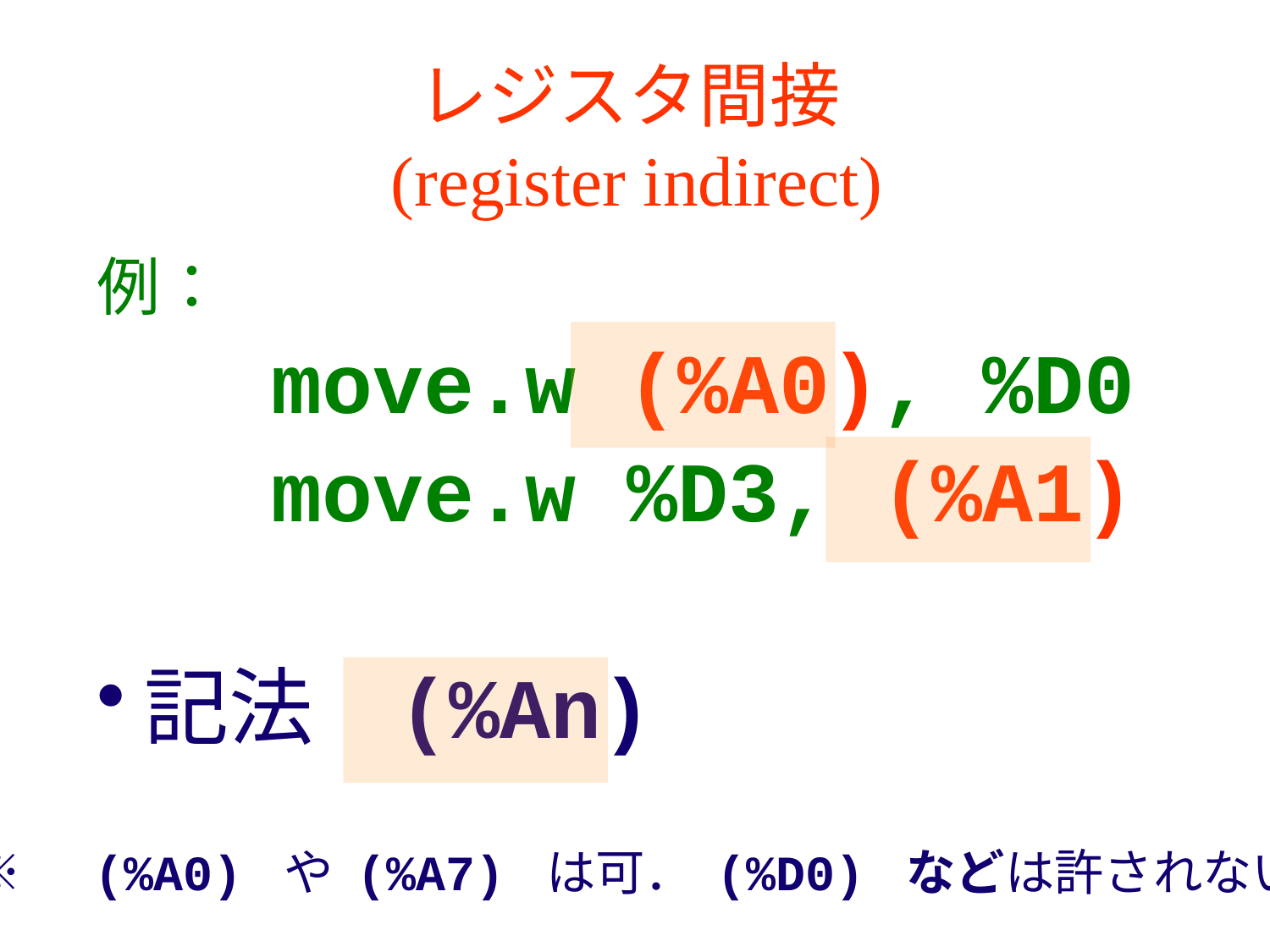

# レジスタ間接 (register indirect)
例：
		move.w (%A0), %D0
		move.w %D3, (%A1)

記法	(%An)

※　(%A0) や (%A7) は可． (%D0) などは許されない